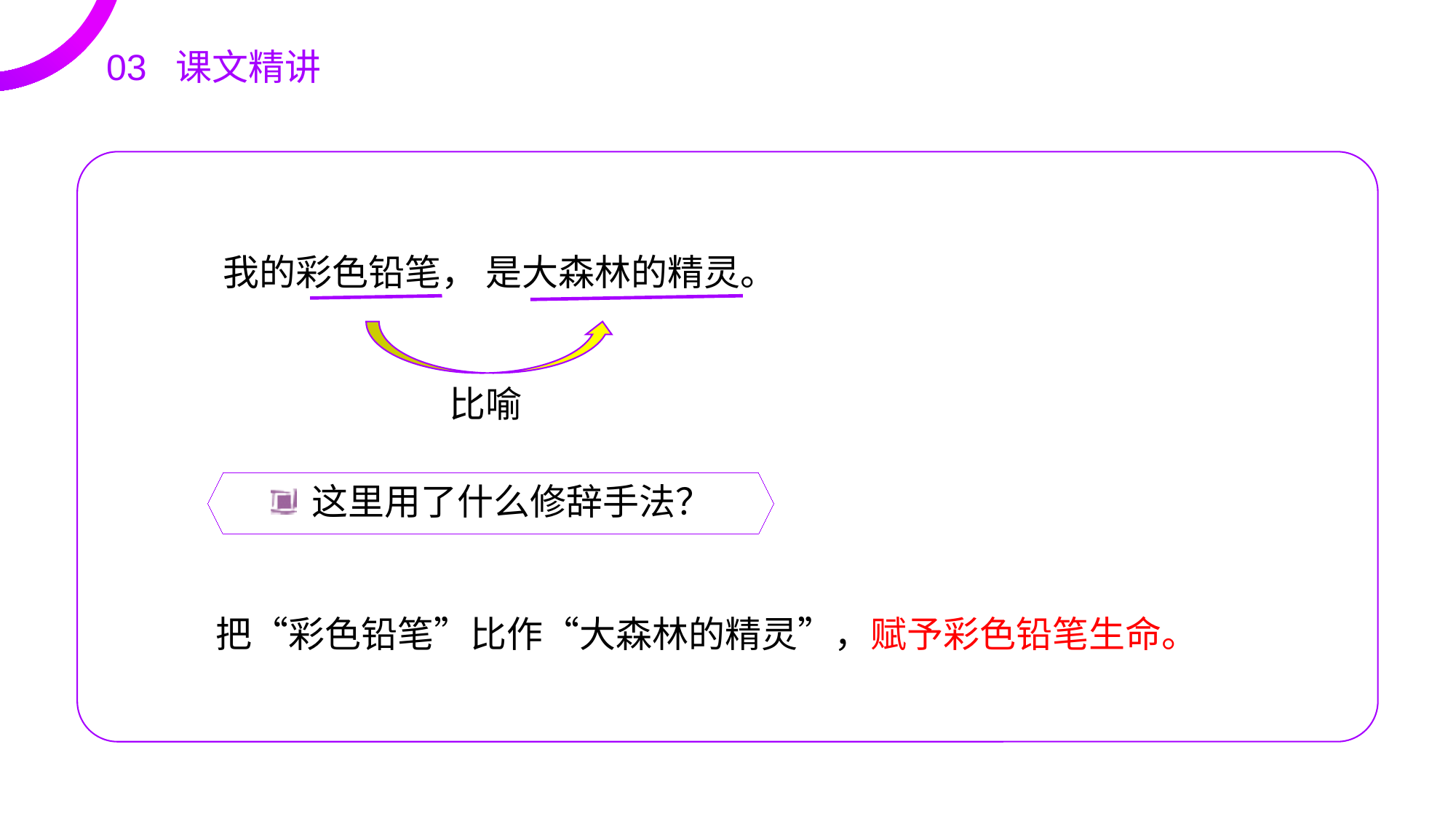

03  课文精讲
    我的彩色铅笔， 是大森林的精灵。

 比喻
这里用了什么修辞手法？
把“彩色铅笔”比作“大森林的精灵”，赋予彩色铅笔生命。